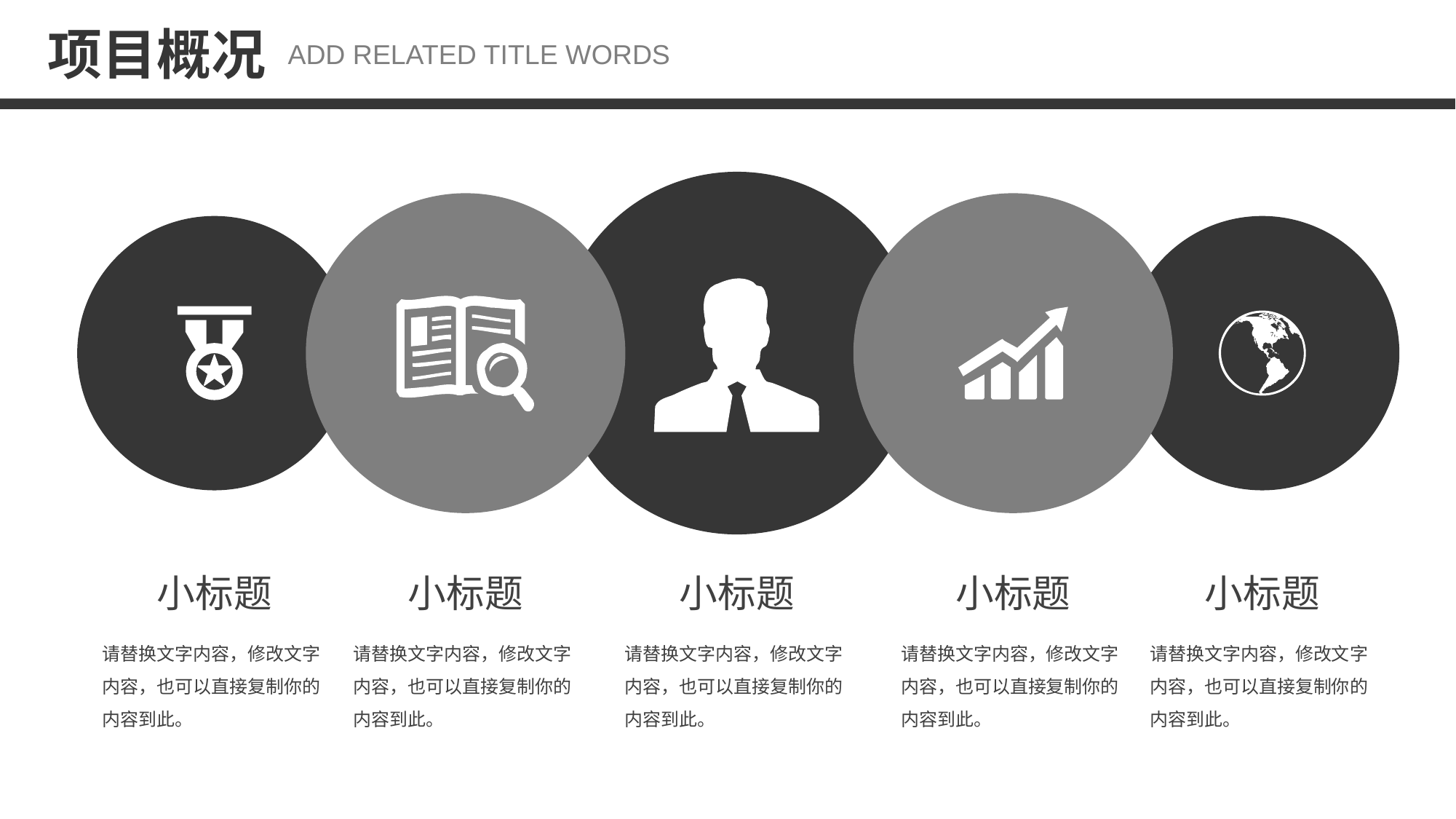

项目概况
ADD RELATED TITLE WORDS

小标题
小标题
小标题
小标题
小标题
请替换文字内容，修改文字内容，也可以直接复制你的内容到此。
请替换文字内容，修改文字内容，也可以直接复制你的内容到此。
请替换文字内容，修改文字内容，也可以直接复制你的内容到此。
请替换文字内容，修改文字内容，也可以直接复制你的内容到此。
请替换文字内容，修改文字内容，也可以直接复制你的内容到此。